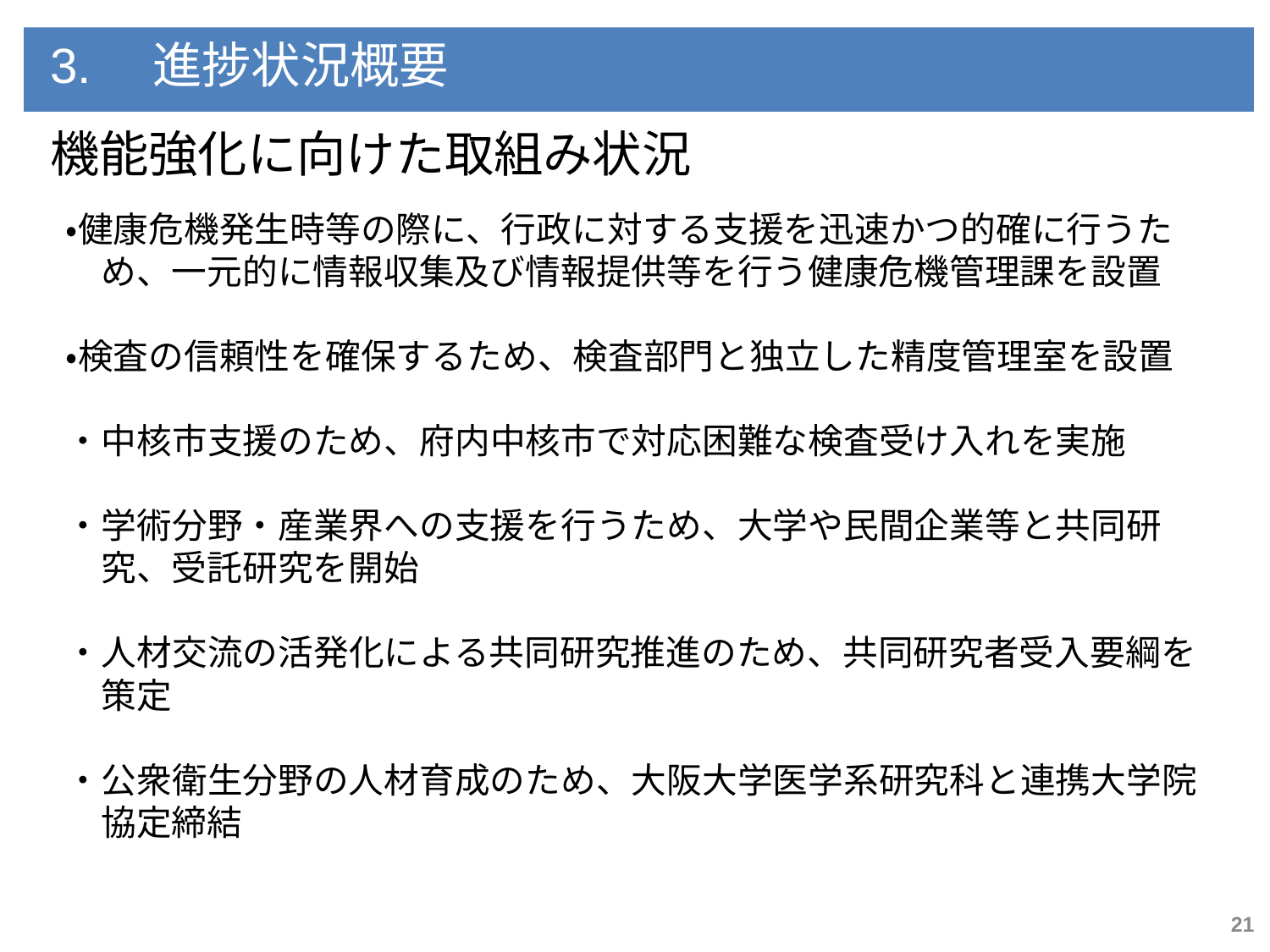

3.　進捗状況概要
機能強化に向けた取組み状況
・健康危機発生時等の際に、行政に対する支援を迅速かつ的確に行うため、一元的に情報収集及び情報提供等を行う健康危機管理課を設置

・検査の信頼性を確保するため、検査部門と独立した精度管理室を設置

・中核市支援のため、府内中核市で対応困難な検査受け入れを実施

・学術分野・産業界への支援を行うため、大学や民間企業等と共同研究、受託研究を開始

・人材交流の活発化による共同研究推進のため、共同研究者受入要綱を策定

・公衆衛生分野の人材育成のため、大阪大学医学系研究科と連携大学院協定締結
21